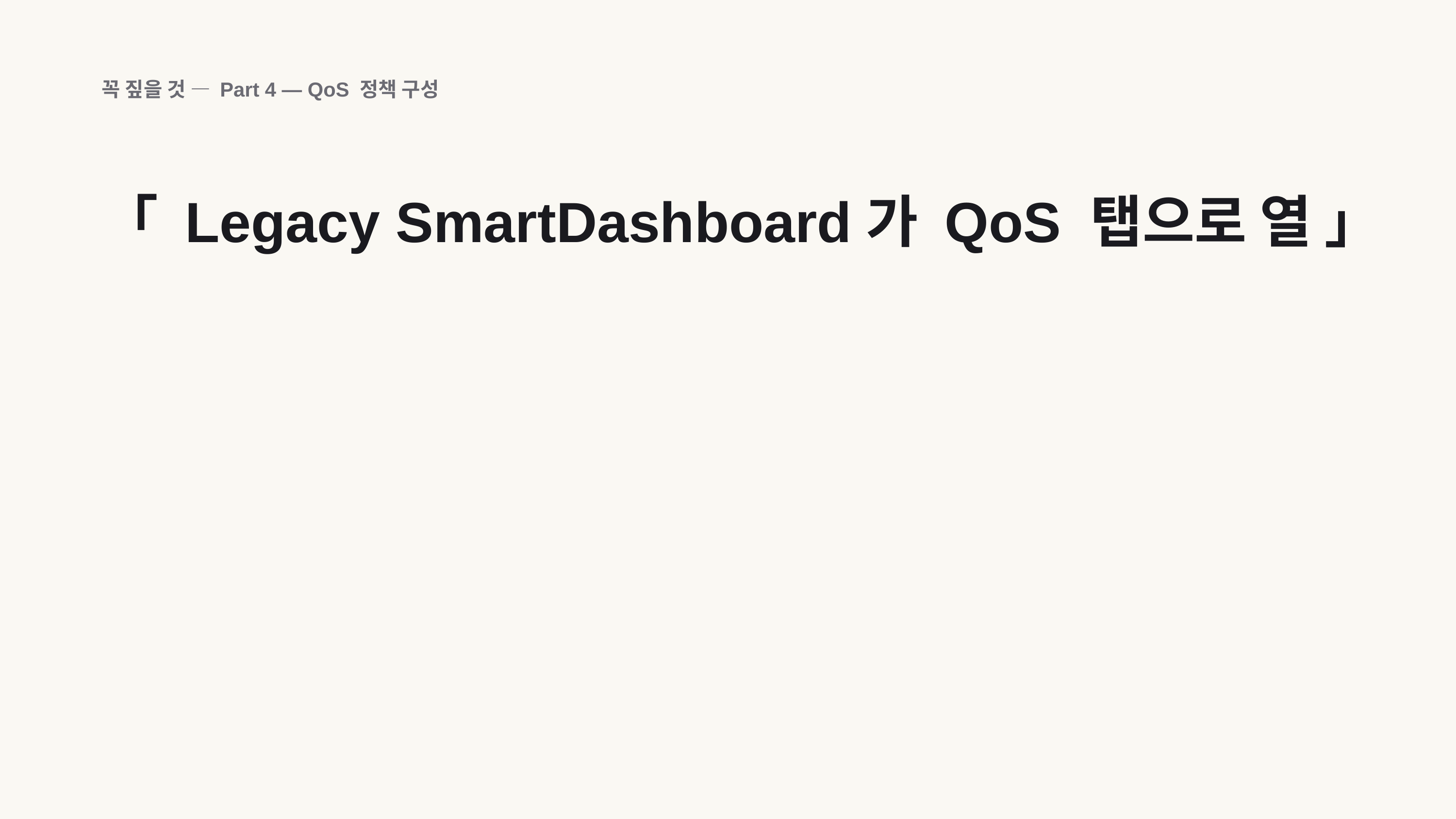

꼭 짚을 것 — Part 4 — QoS 정책 구성
「 Legacy SmartDashboard가 QoS 탭으로 열 」